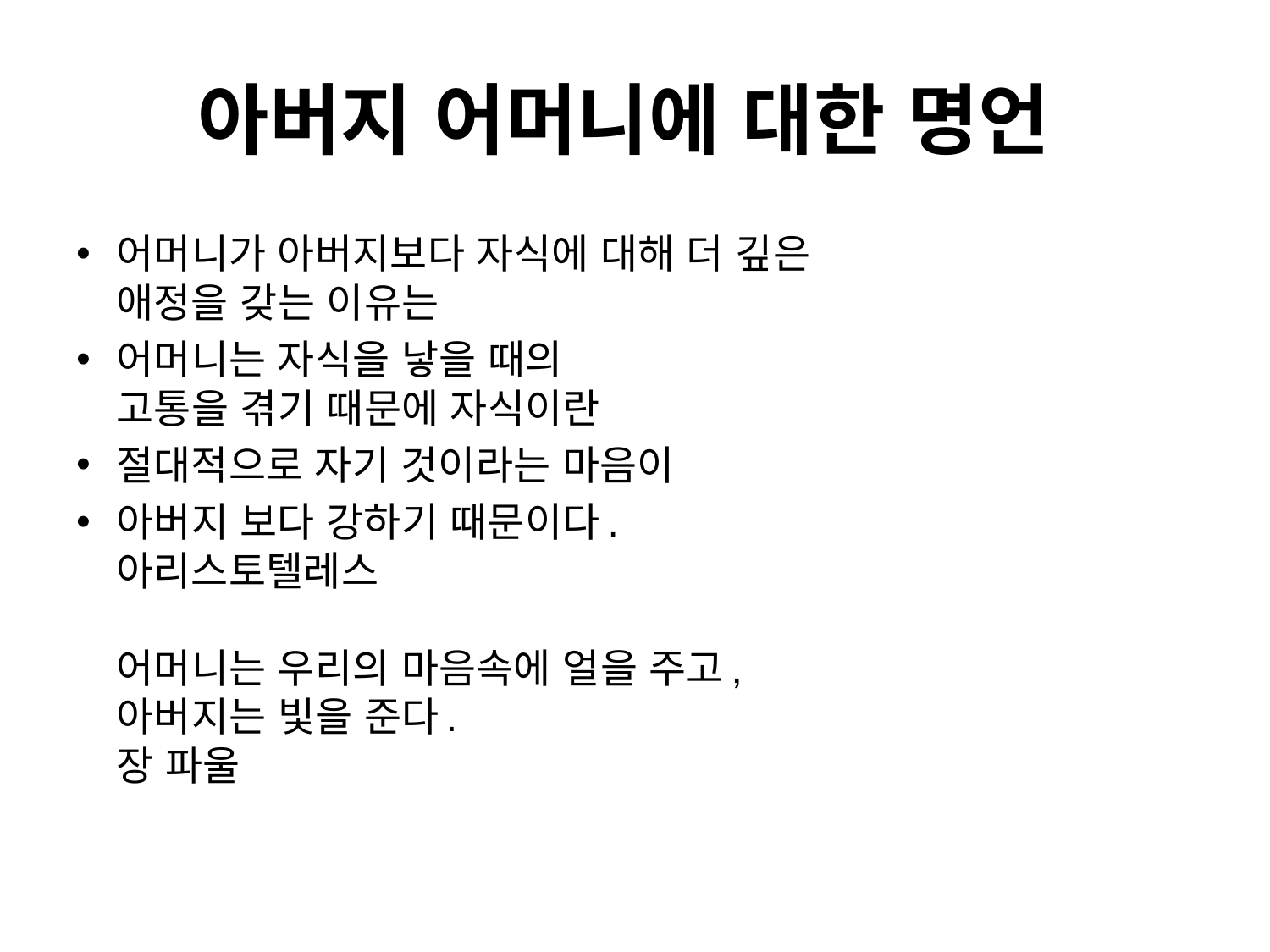

# 아버지 어머니에 대한 명언
어머니가 아버지보다 자식에 대해 더 깊은
애정을 갖는 이유는
어머니는 자식을 낳을 때의
고통을 겪기 때문에 자식이란
절대적으로 자기 것이라는 마음이
아버지 보다 강하기 때문이다.
아리스토텔레스
어머니는 우리의 마음속에 얼을 주고,
아버지는 빛을 준다.
장 파울